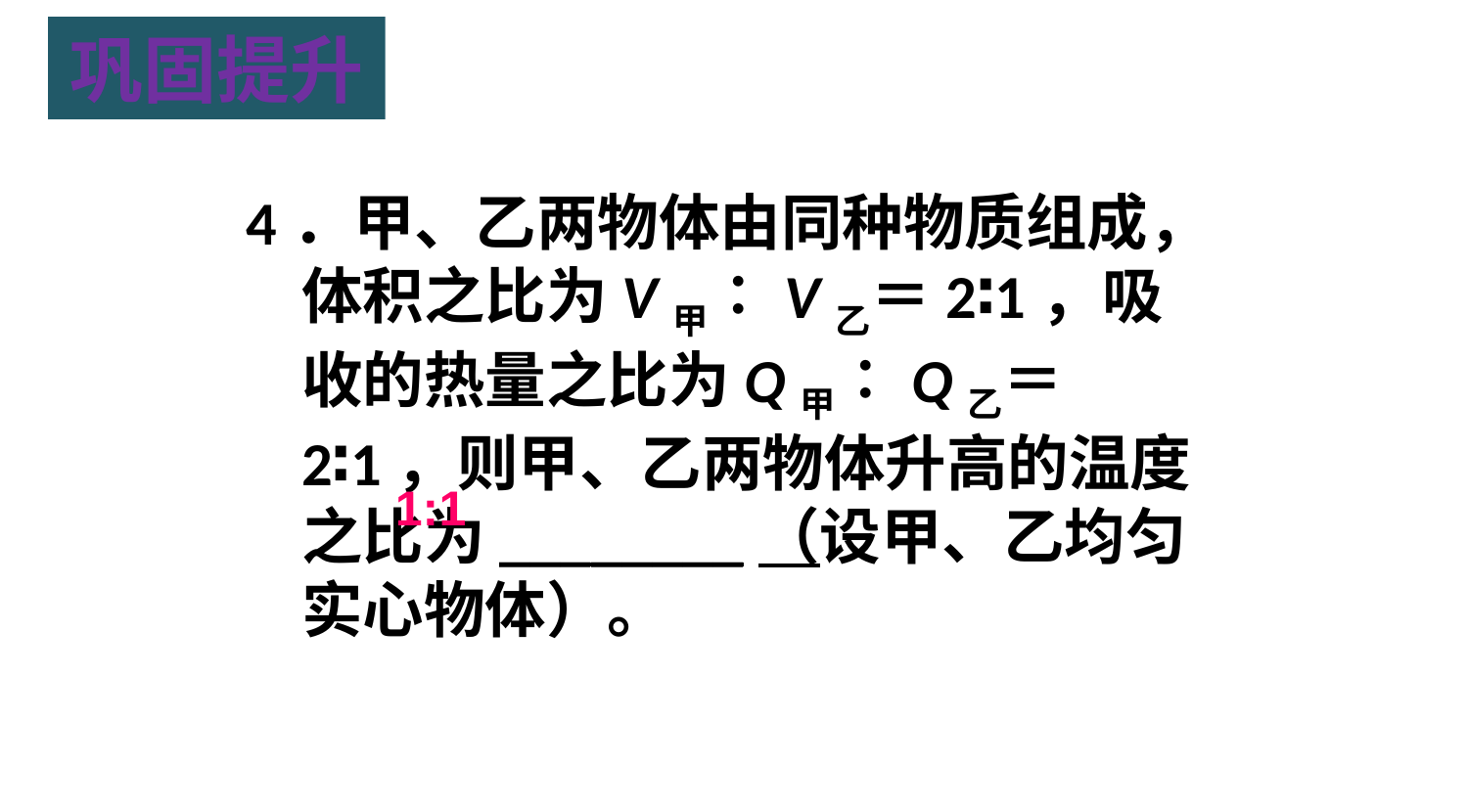

巩固提升
4．甲、乙两物体由同种物质组成，体积之比为V甲∶V乙＝2∶1，吸收的热量之比为Q甲∶Q乙＝2∶1，则甲、乙两物体升高的温度之比为________（设甲、乙均匀实心物体）。
1:1